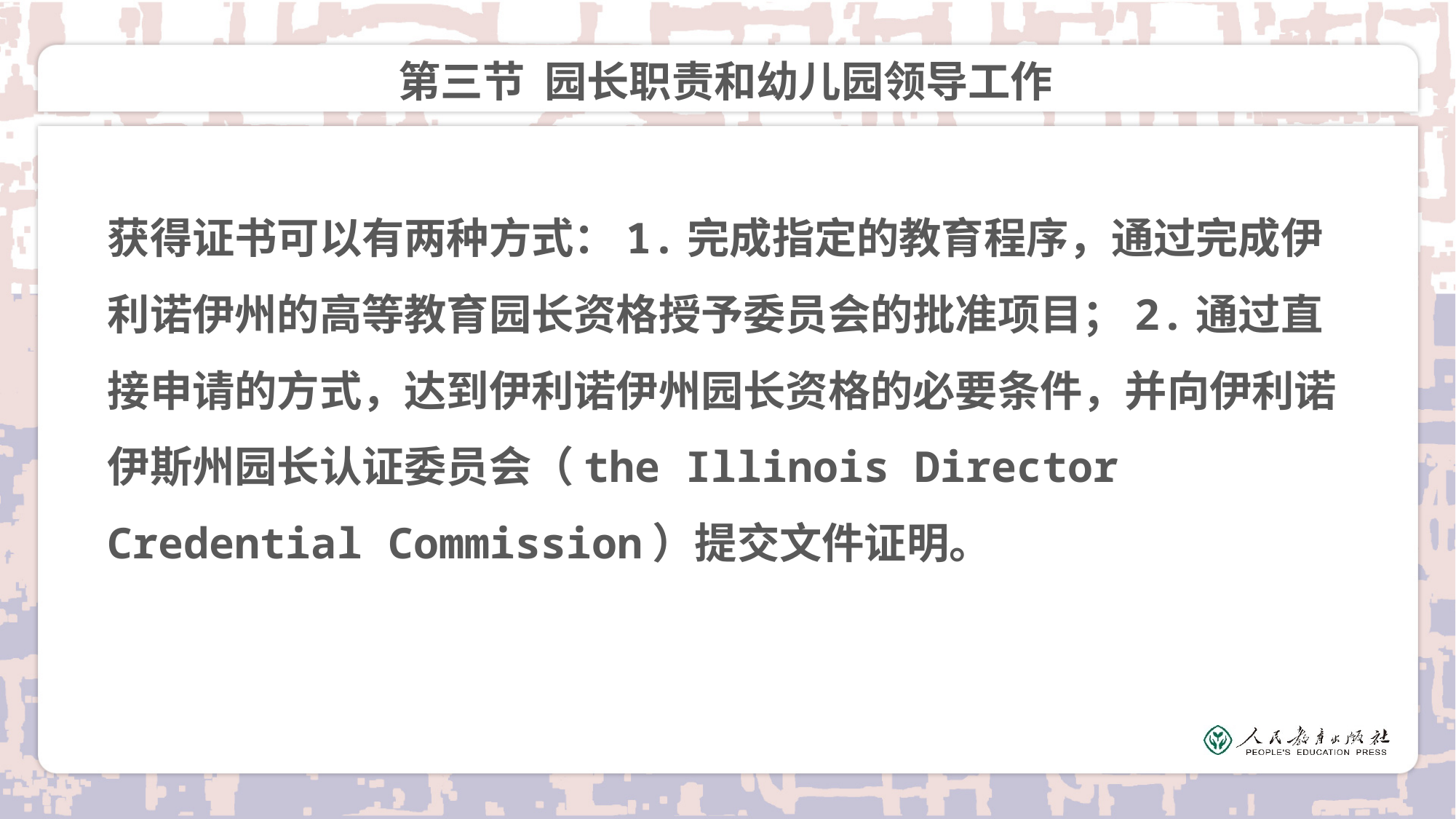

# 第三节  园长职责和幼儿园领导工作
获得证书可以有两种方式：1.完成指定的教育程序，通过完成伊利诺伊州的高等教育园长资格授予委员会的批准项目；2.通过直接申请的方式，达到伊利诺伊州园长资格的必要条件，并向伊利诺伊斯州园长认证委员会（the Illinois Director Credential Commission）提交文件证明。